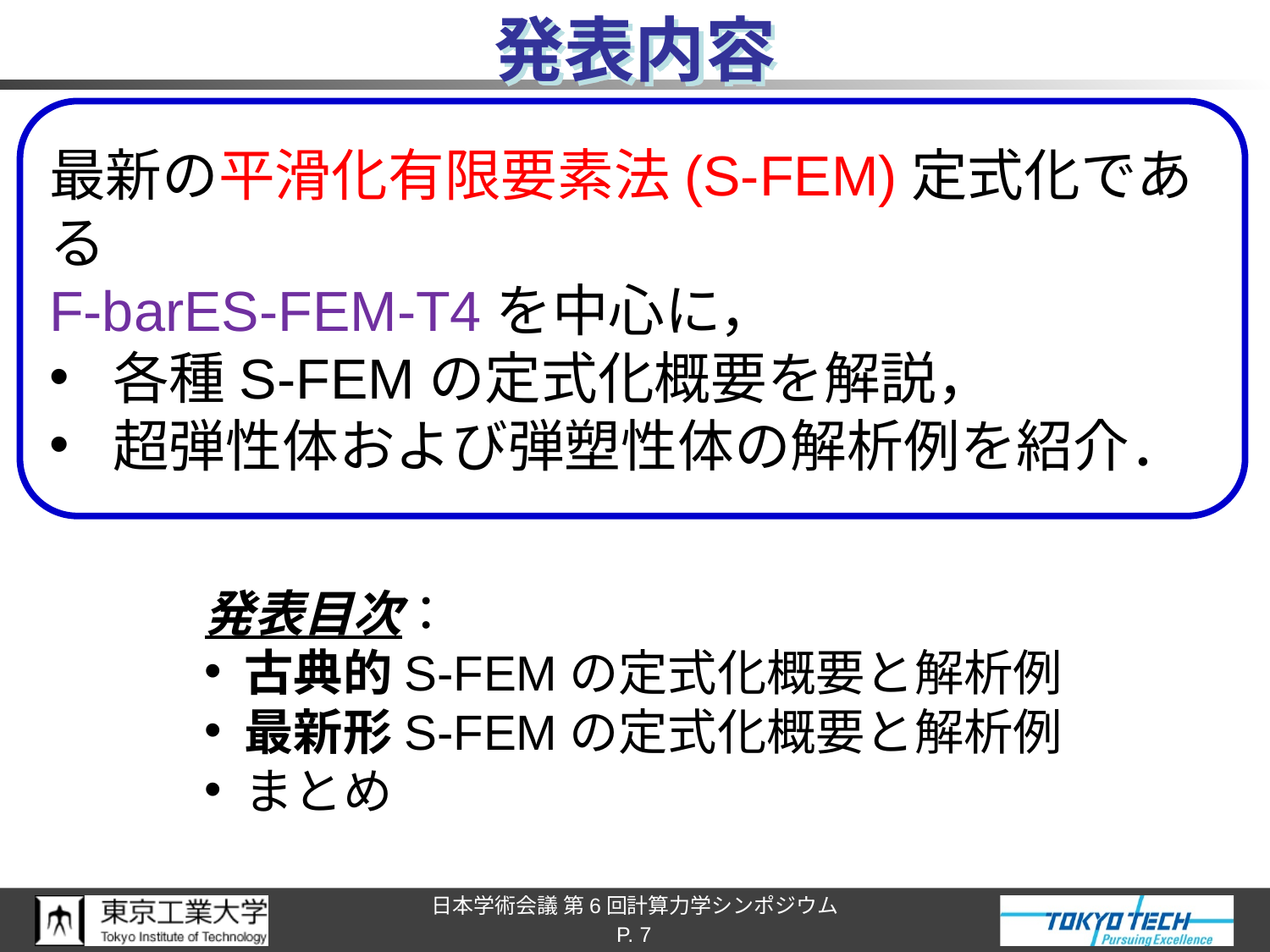

# 発表内容
最新の平滑化有限要素法(S-FEM)定式化である
F-barES-FEM-T4を中心に，
各種S-FEMの定式化概要を解説，
超弾性体および弾塑性体の解析例を紹介．
発表目次：
古典的S-FEMの定式化概要と解析例
最新形S-FEMの定式化概要と解析例
まとめ
P. 7